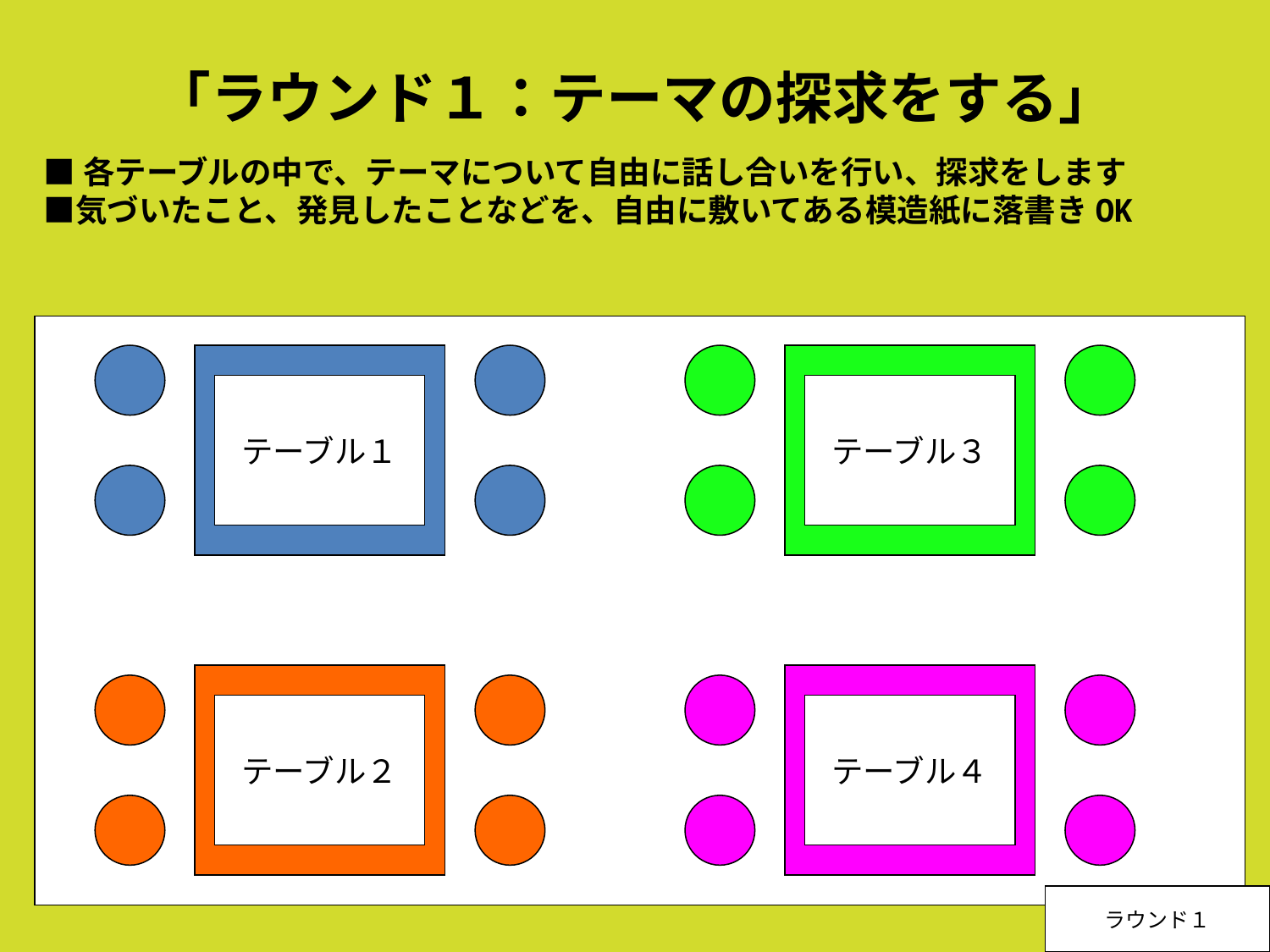

「ラウンド１：テーマの探求をする」
■各テーブルの中で、テーマについて自由に話し合いを行い、探求をします
■気づいたこと、発見したことなどを、自由に敷いてある模造紙に落書きOK

テーブル１
テーブル３

テーブル２
テーブル４

ラウンド１